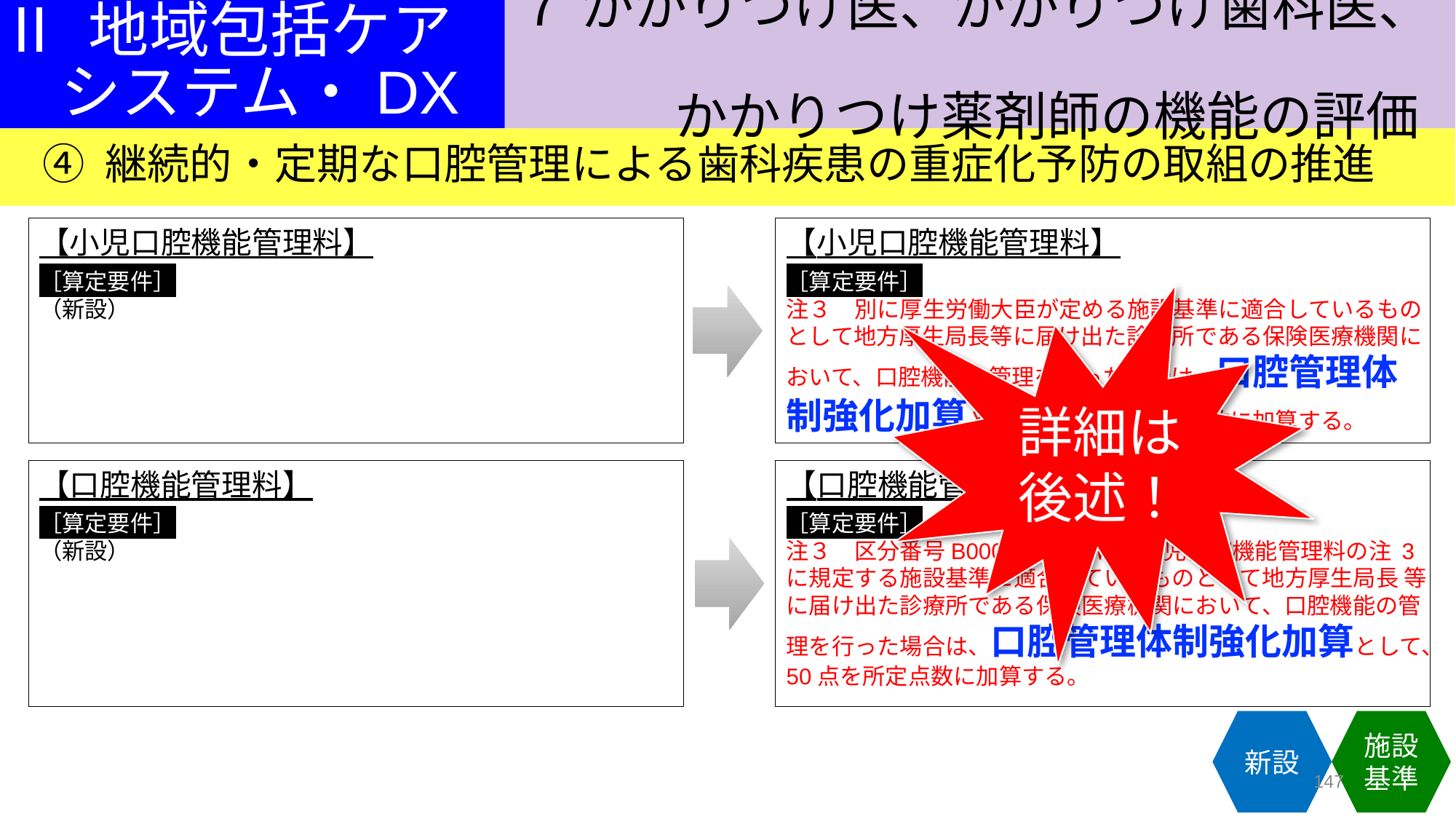

７ かかりつけ医、かかりつけ歯科医、
　　　かかりつけ薬剤師の機能の評価
Ⅱ 地域包括ケア
　システム・DX
④ 継続的・定期な口腔管理による歯科疾患の重症化予防の取組の推進
【小児口腔機能管理料】

［算定要件］
（新設）

【小児口腔機能管理料】

［算定要件］
注３　別に厚生労働大臣が定める施設基準に適合しているものとして地方厚生局長等に届け出た診療所である保険医療機関において、口腔機能の管理を行った場合は、口腔管理体制強化加算として、50点を所定点数に加算する。

詳細は後述！
【口腔機能管理料】

［算定要件］
（新設）

【口腔機能管理料】

［算定要件］
注３　区分番号B000-4-2に掲げる小児口腔機能管理料の注 3に規定する施設基準に適合しているものとして地方厚生局長 等に届け出た診療所である保険医療機関において、口腔機能の管理を行った場合は、口腔管理体制強化加算として、50点を所定点数に加算する。

新設
施設基準
147